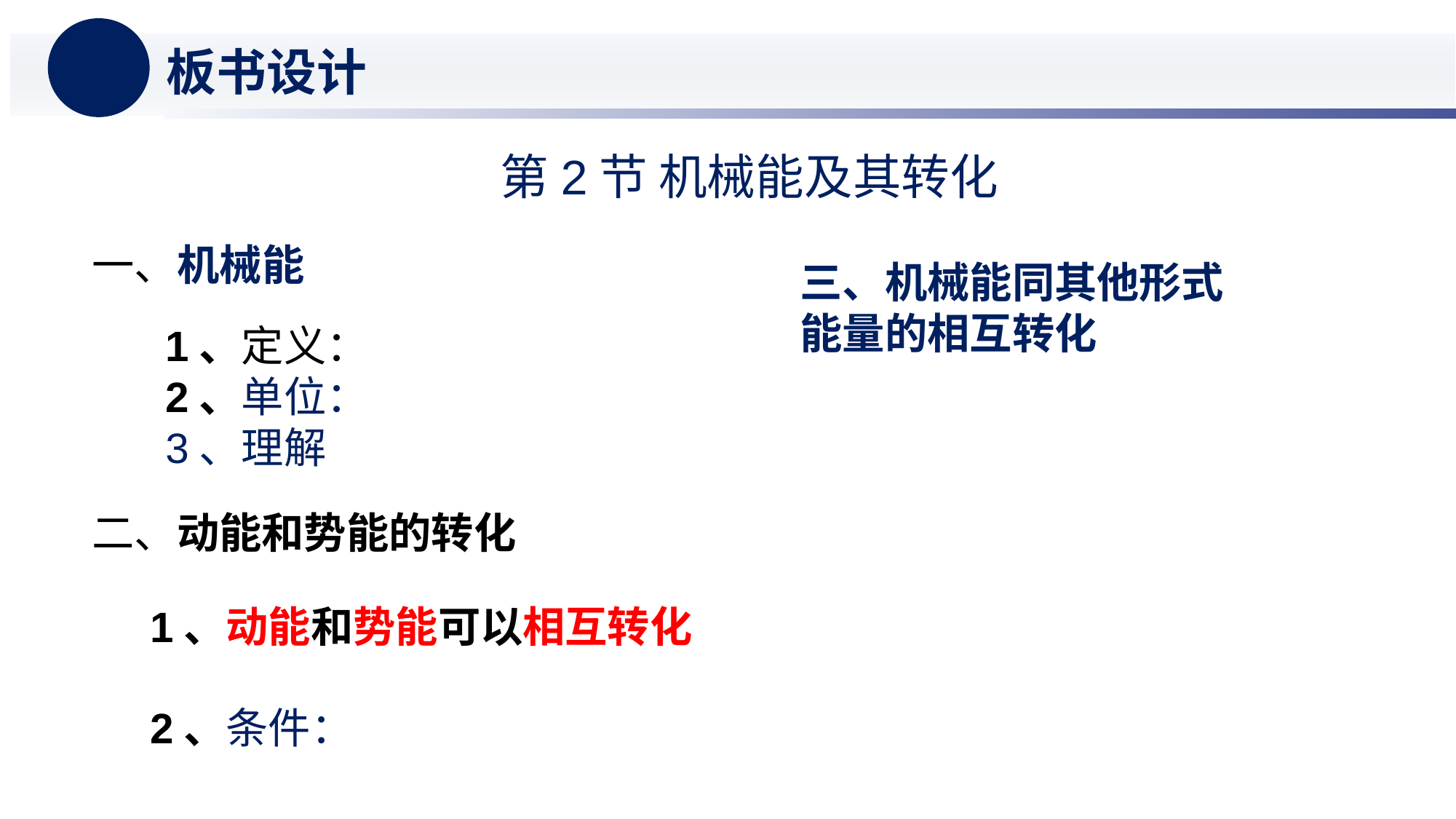

板书设计

第2节 机械能及其转化
一、机械能
三、机械能同其他形式能量的相互转化

1、定义：
2、单位：
3、理解

二、动能和势能的转化
1、动能和势能可以相互转化

2、条件：